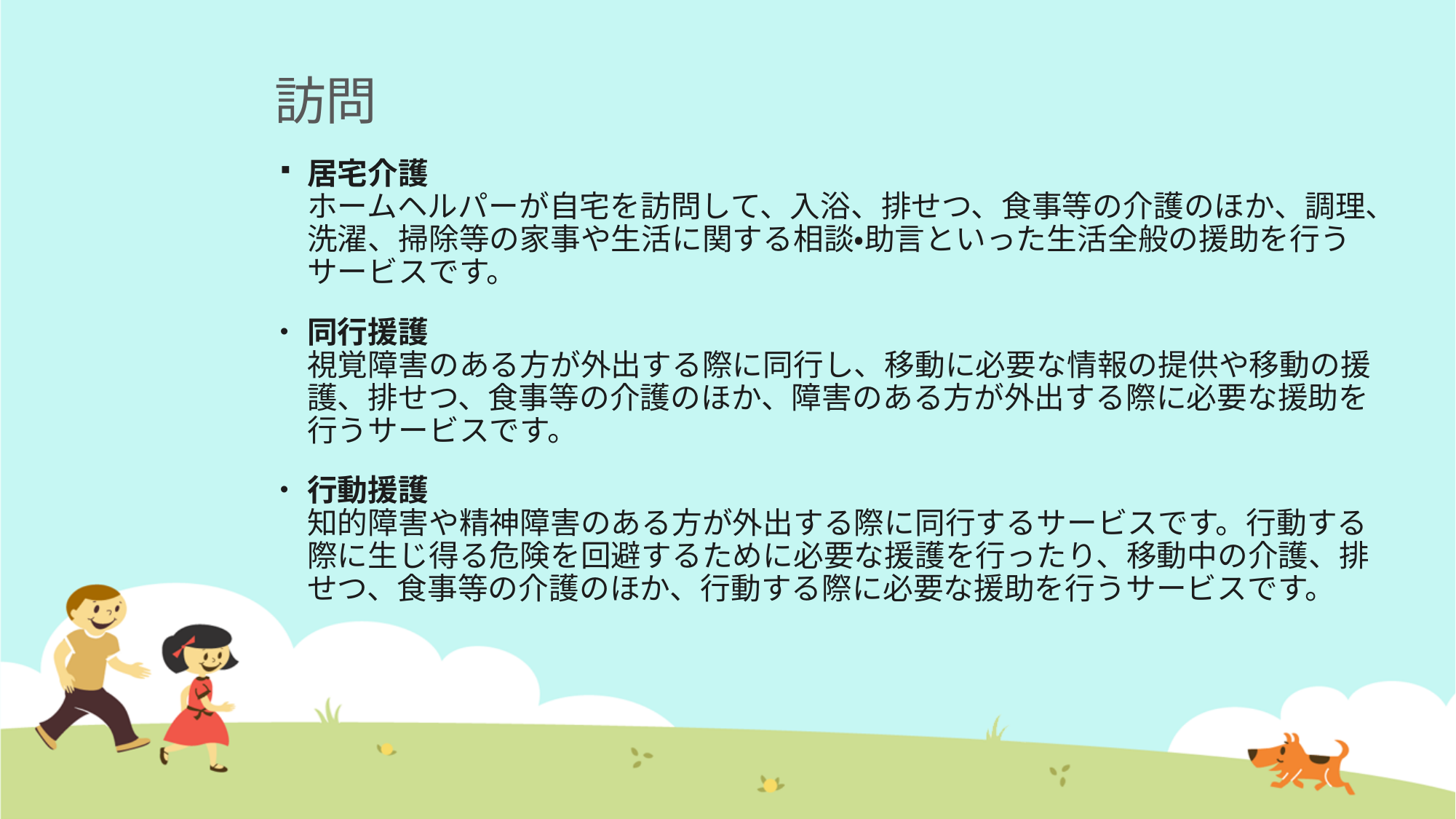

# 訪問
居宅介護
ホームヘルパーが自宅を訪問して、入浴、排せつ、食事等の介護のほか、調理、洗濯、掃除等の家事や生活に関する相談・助言といった生活全般の援助を行うサービスです。
同行援護
視覚障害のある方が外出する際に同行し、移動に必要な情報の提供や移動の援護、排せつ、食事等の介護のほか、障害のある方が外出する際に必要な援助を行うサービスです。
行動援護
知的障害や精神障害のある方が外出する際に同行するサービスです。行動する際に生じ得る危険を回避するために必要な援護を行ったり、移動中の介護、排せつ、食事等の介護のほか、行動する際に必要な援助を行うサービスです。